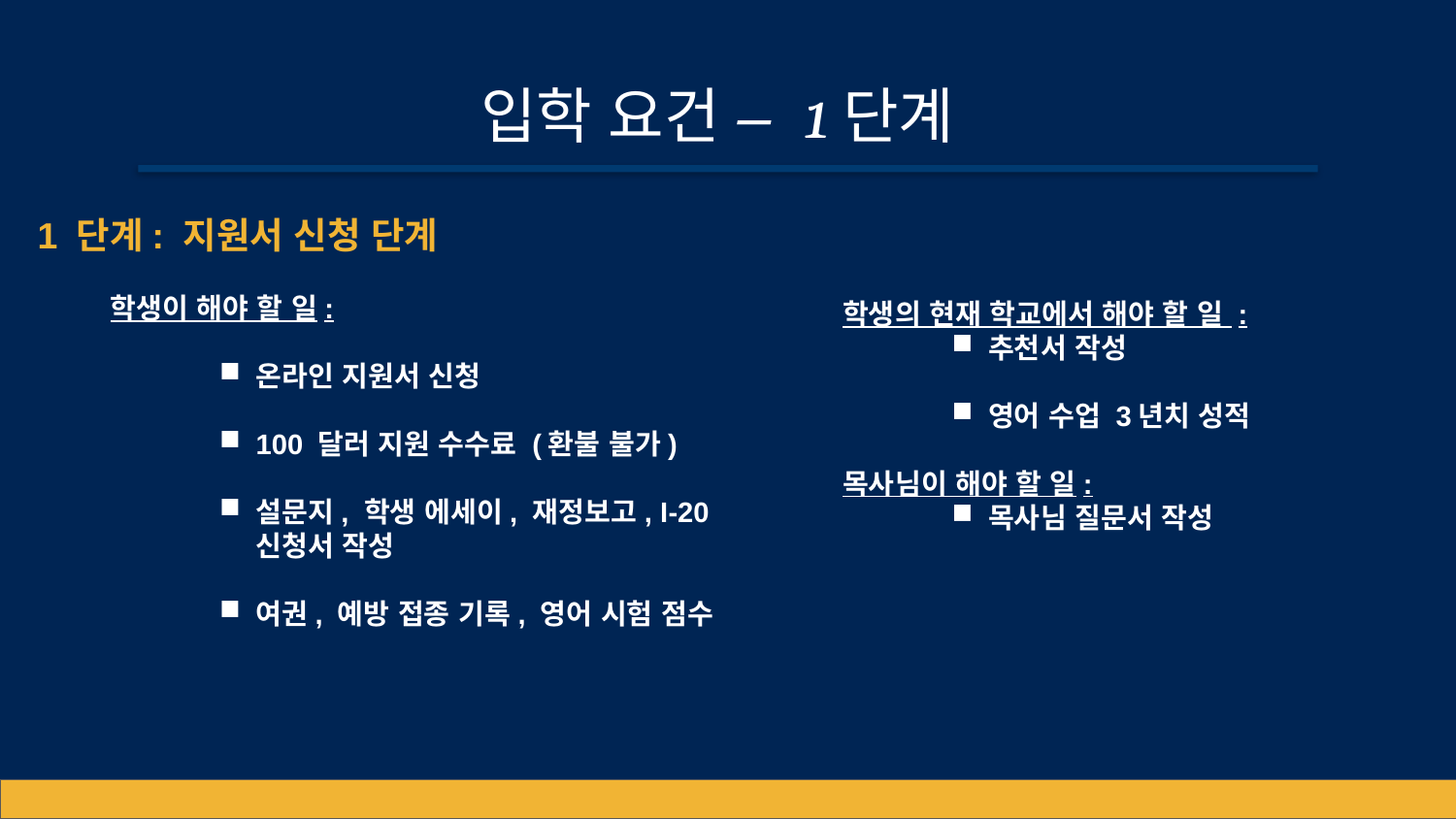

# 입학 요건 – 1단계
1 단계: 지원서 신청 단계

학생이 해야 할 일:

온라인 지원서 신청

100 달러 지원 수수료 (환불 불가)

설문지, 학생 에세이, 재정보고, I-20 신청서 작성

여권, 예방 접종 기록, 영어 시험 점수

학생의 현재 학교에서 해야 할 일 :
추천서 작성

영어 수업 3년치 성적

목사님이 해야 할 일:
목사님 질문서 작성